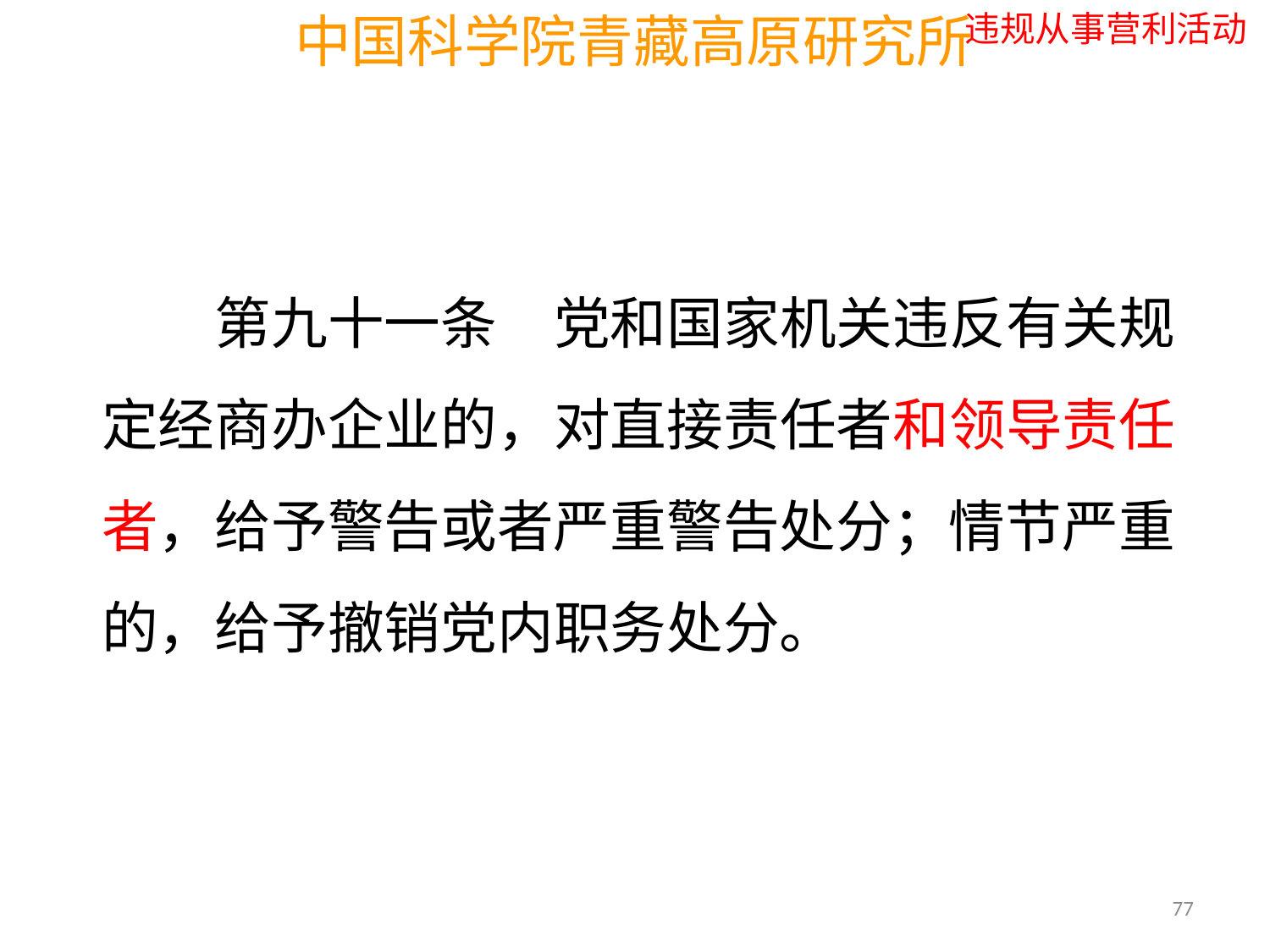

违规从事营利活动
　　第九十一条　党和国家机关违反有关规定经商办企业的，对直接责任者和领导责任者，给予警告或者严重警告处分；情节严重的，给予撤销党内职务处分。
77